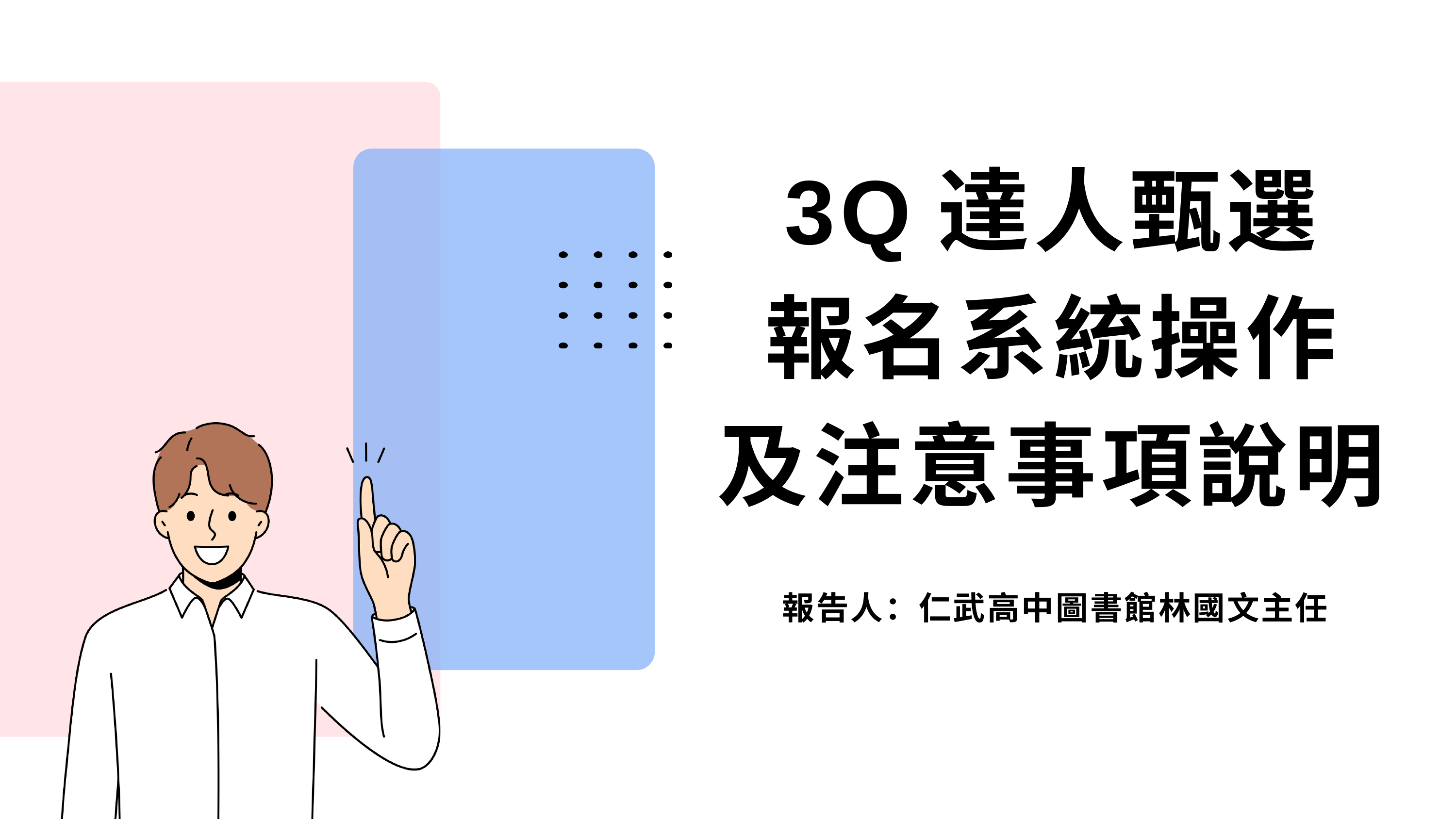

3Q達人甄選
報名系統操作
及注意事項說明

報告人：仁武高中圖書館林國文主任